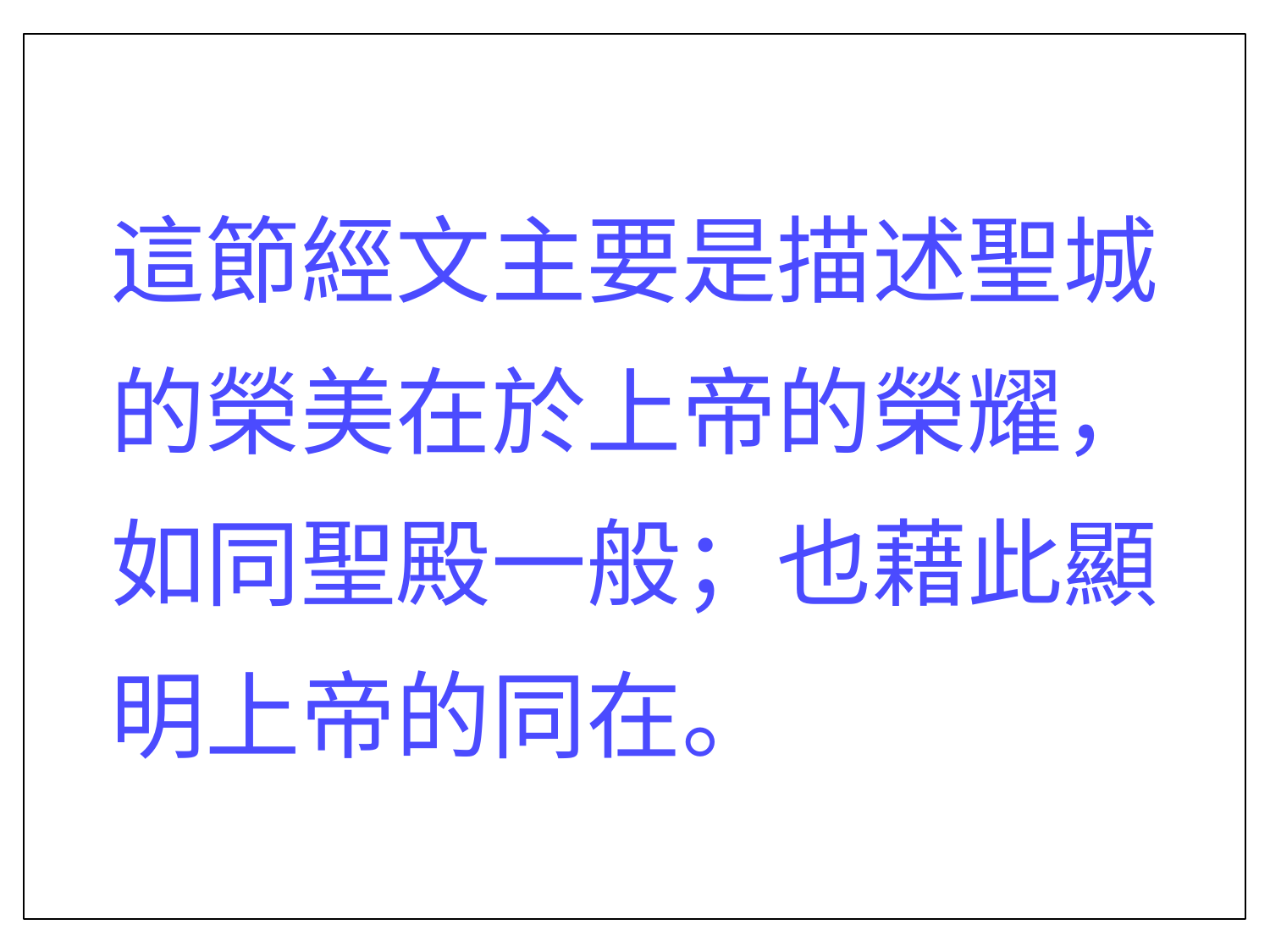

這節經文主要是描述聖城的榮美在於上帝的榮耀，如同聖殿一般；也藉此顯明上帝的同在。